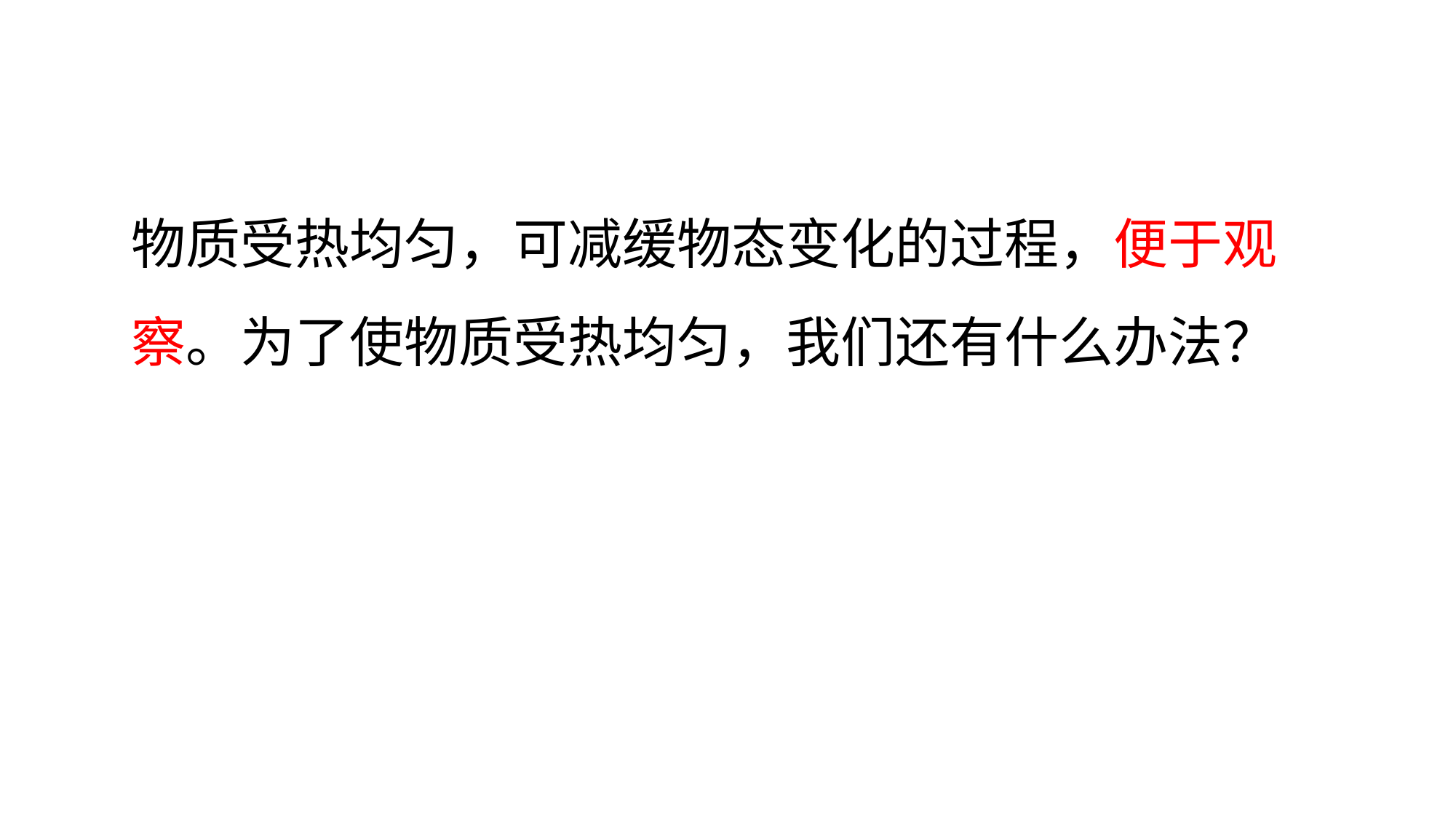

物质受热均匀，可减缓物态变化的过程，便于观察。为了使物质受热均匀，我们还有什么办法？